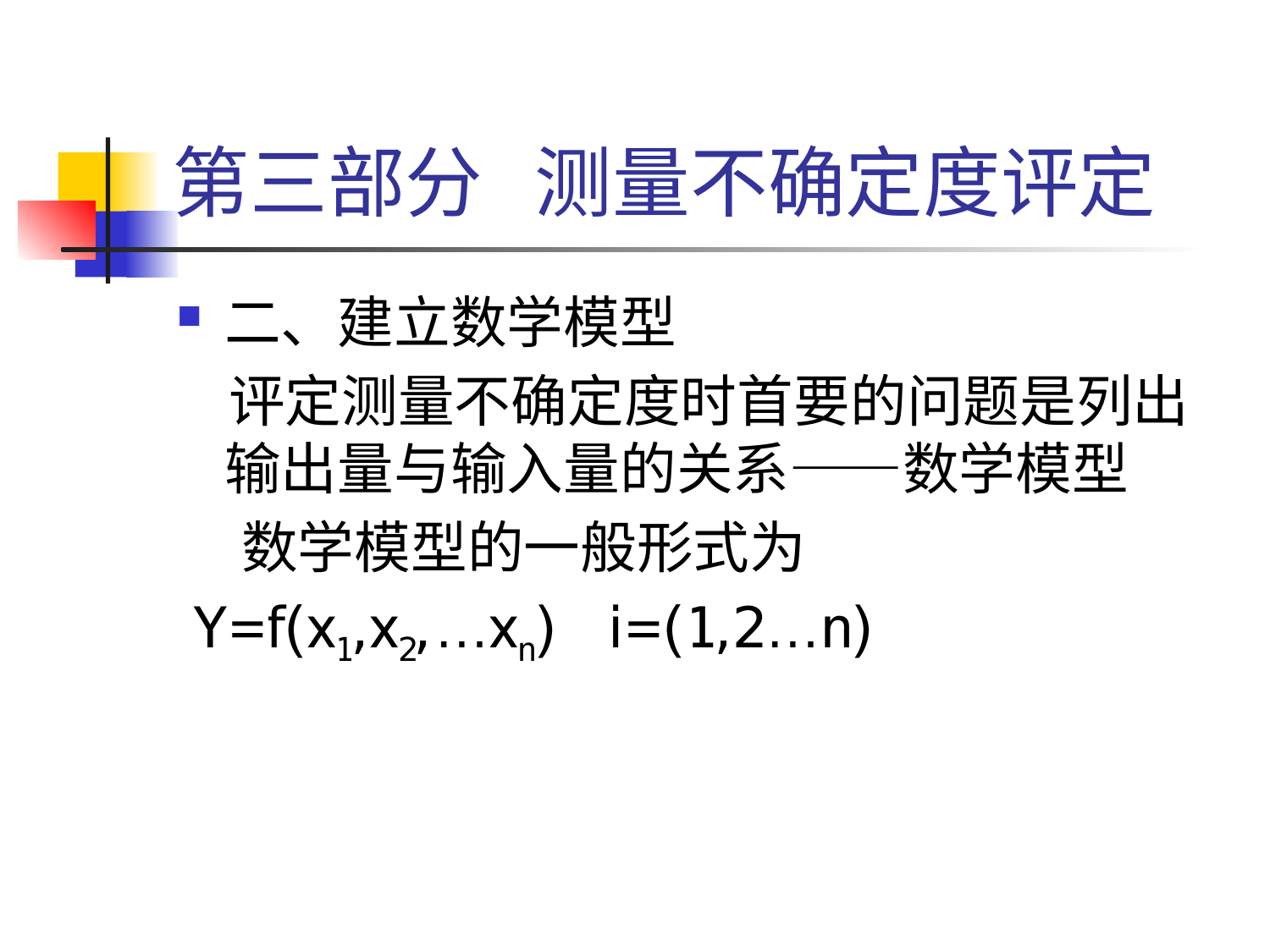

# 第三部分   测量不确定度评定
二、建立数学模型
   评定测量不确定度时首要的问题是列出输出量与输入量的关系——数学模型
    数学模型的一般形式为
 Y=f(x1,x2,…xn)   i=(1,2…n)